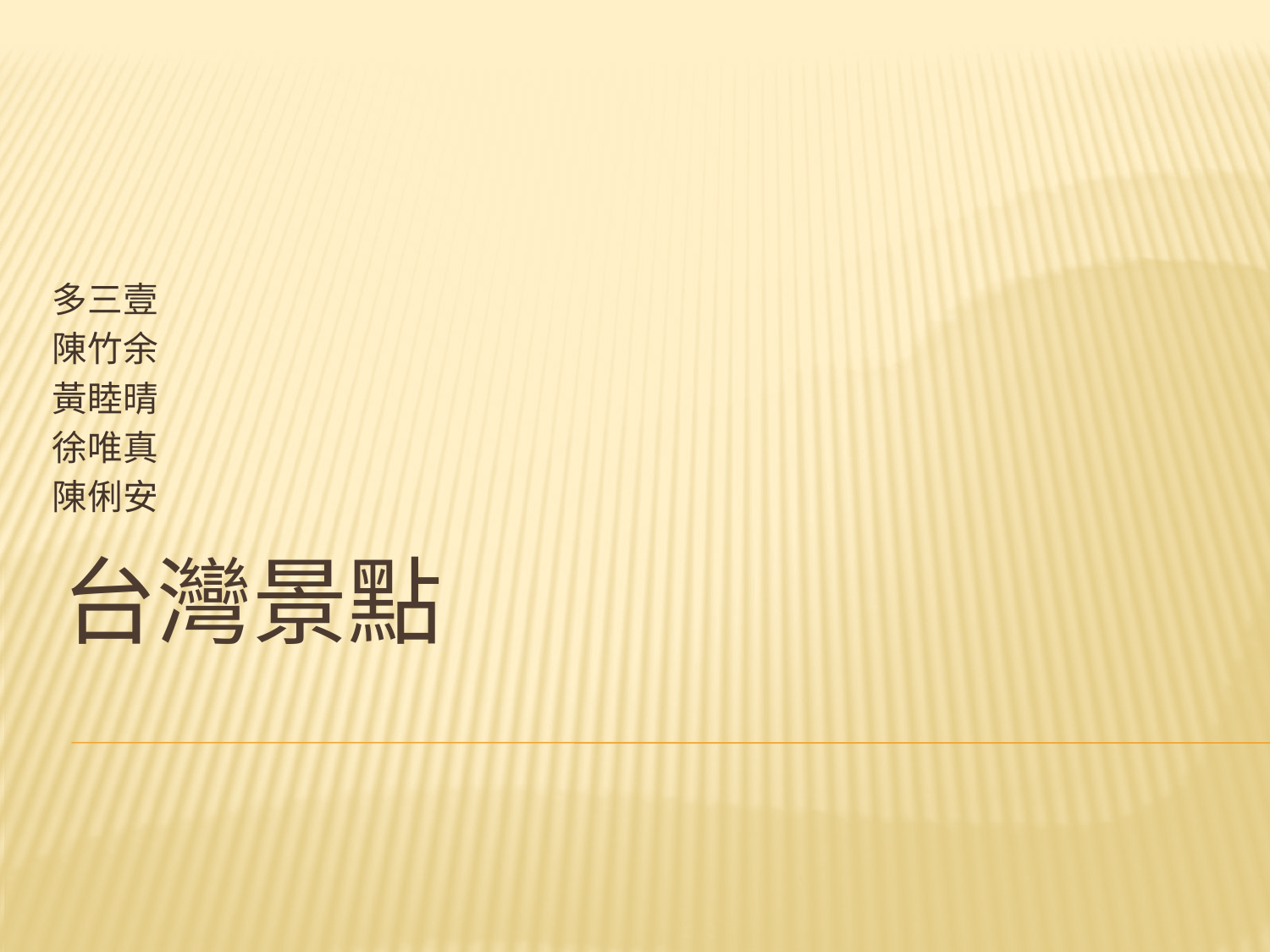

多三壹
陳竹余
黃睦晴
徐唯真
陳俐安
# 台灣景點